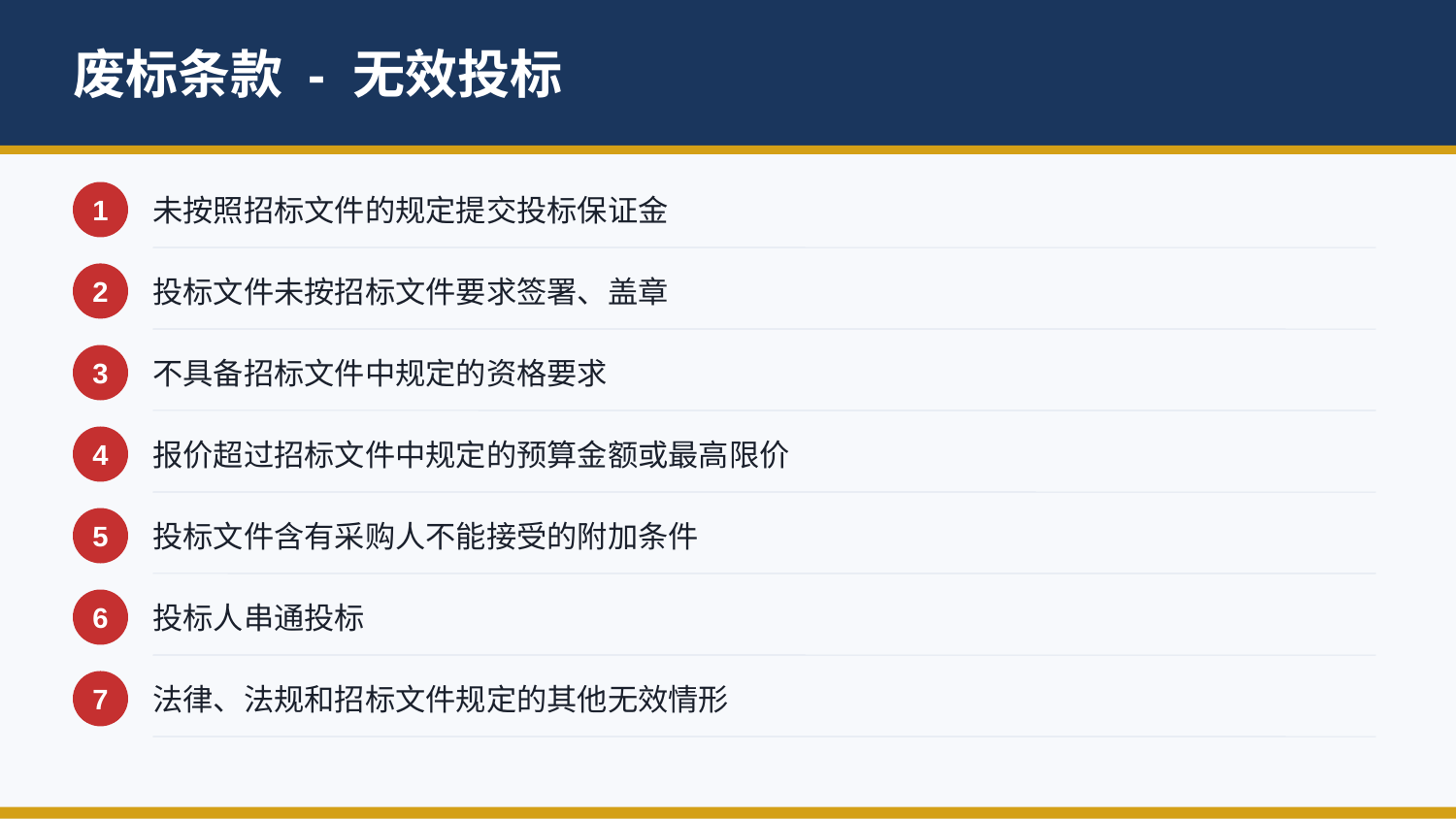

废标条款 - 无效投标

未按照招标文件的规定提交投标保证金

1

投标文件未按招标文件要求签署、盖章

2

不具备招标文件中规定的资格要求

3

报价超过招标文件中规定的预算金额或最高限价

4

投标文件含有采购人不能接受的附加条件

5

投标人串通投标

6

法律、法规和招标文件规定的其他无效情形

7